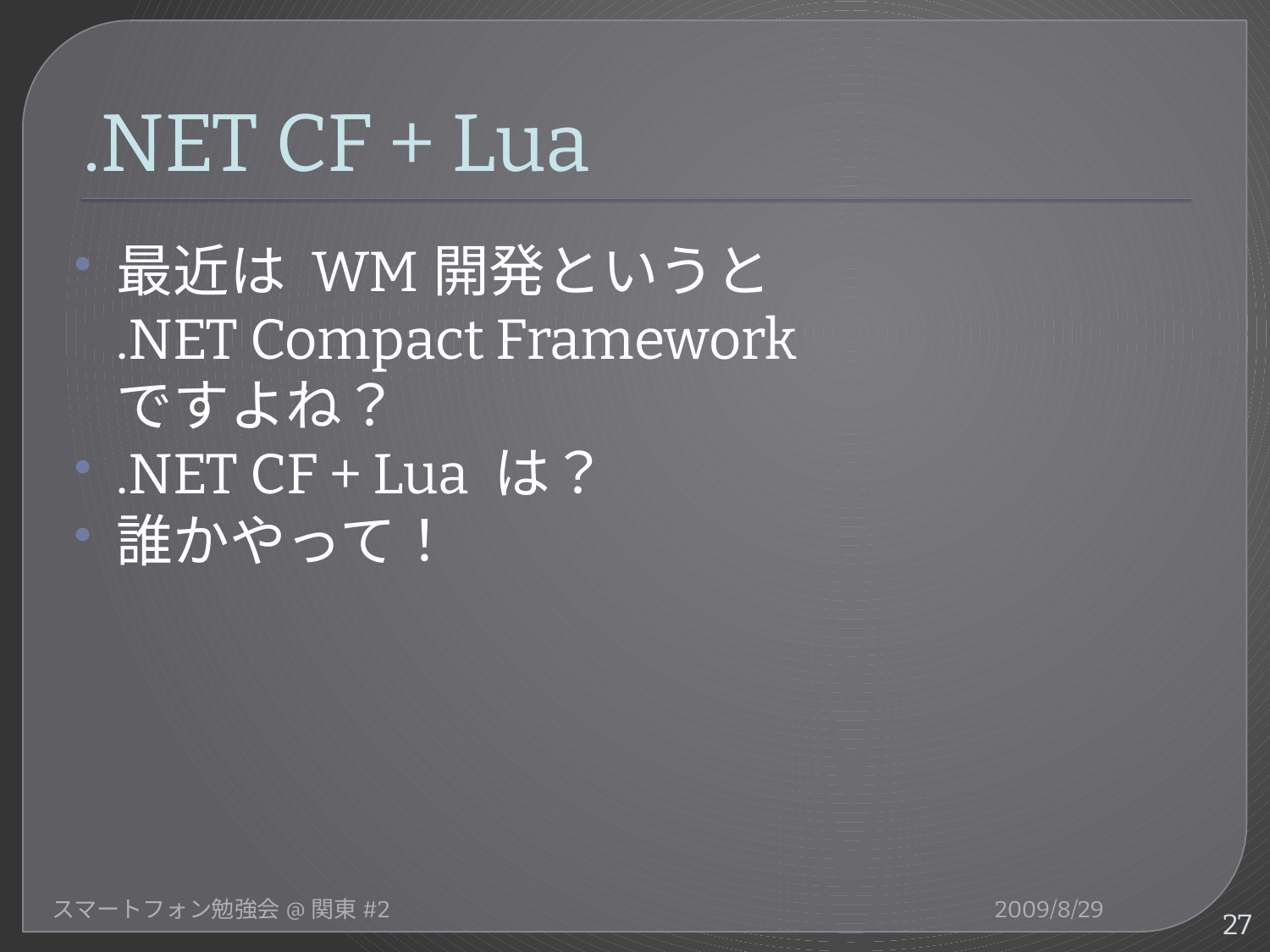

# .NET CF + Lua
最近は WM開発というと
.NET Compact Framework
ですよね？
.NET CF + Lua は？
誰かやって！
スマートフォン勉強会@関東#2
2009/8/29
27